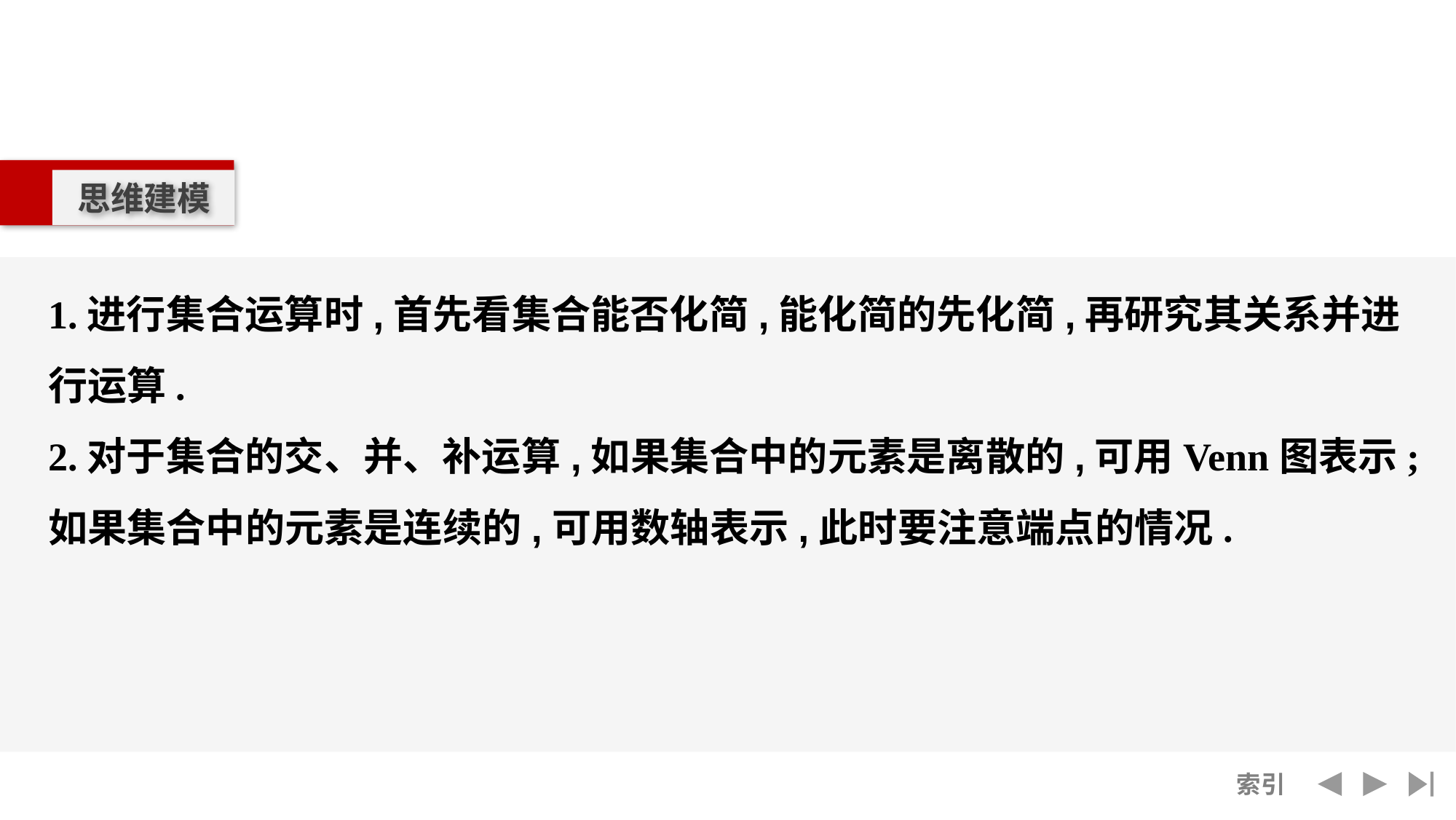

思维建模

1.进行集合运算时,首先看集合能否化简,能化简的先化简,再研究其关系并进行运算.
2.对于集合的交、并、补运算,如果集合中的元素是离散的,可用Venn图表示;如果集合中的元素是连续的,可用数轴表示,此时要注意端点的情况.